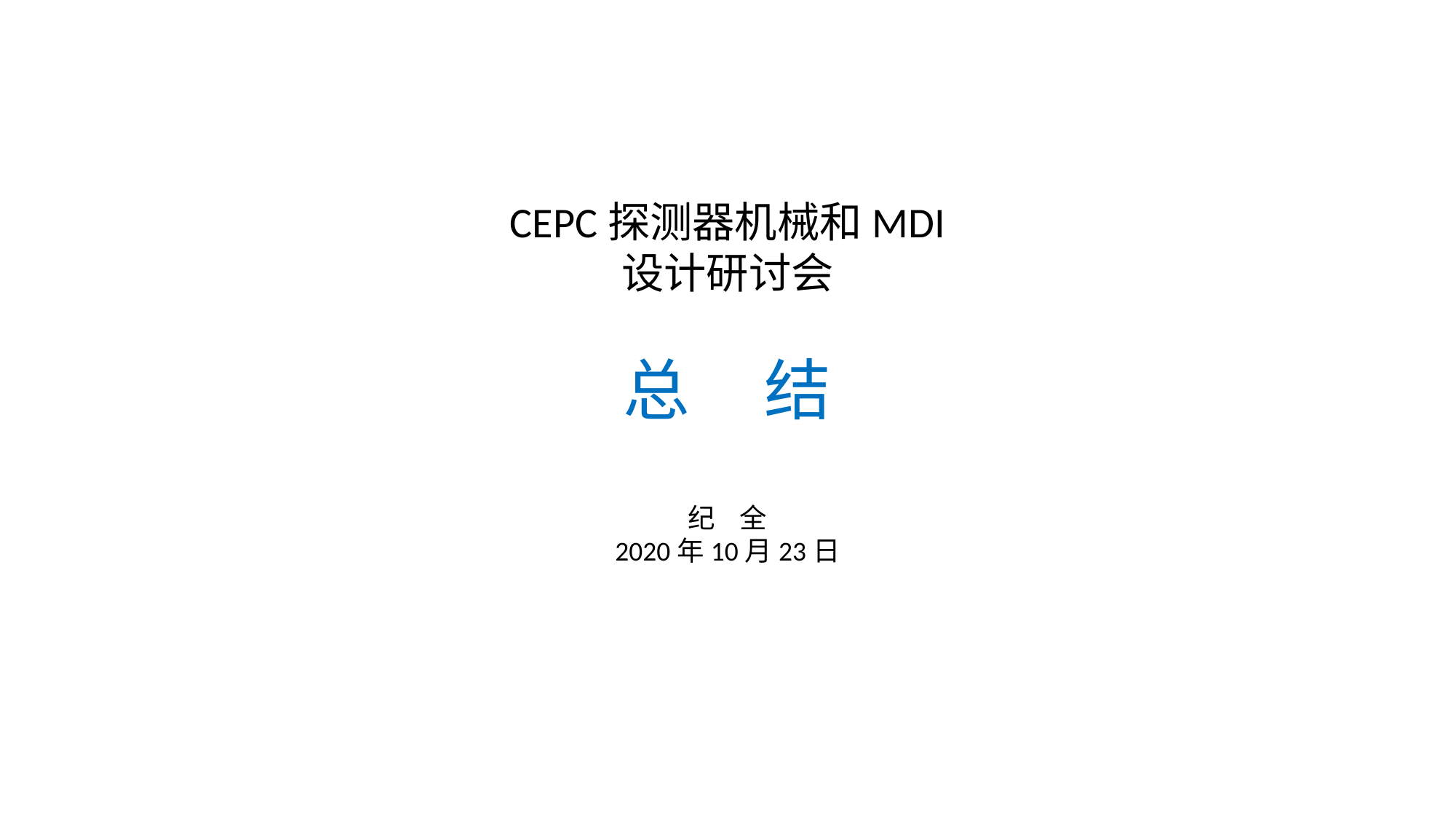

CEPC探测器机械和MDI
设计研讨会

总     结
纪    全
2020年10月23日